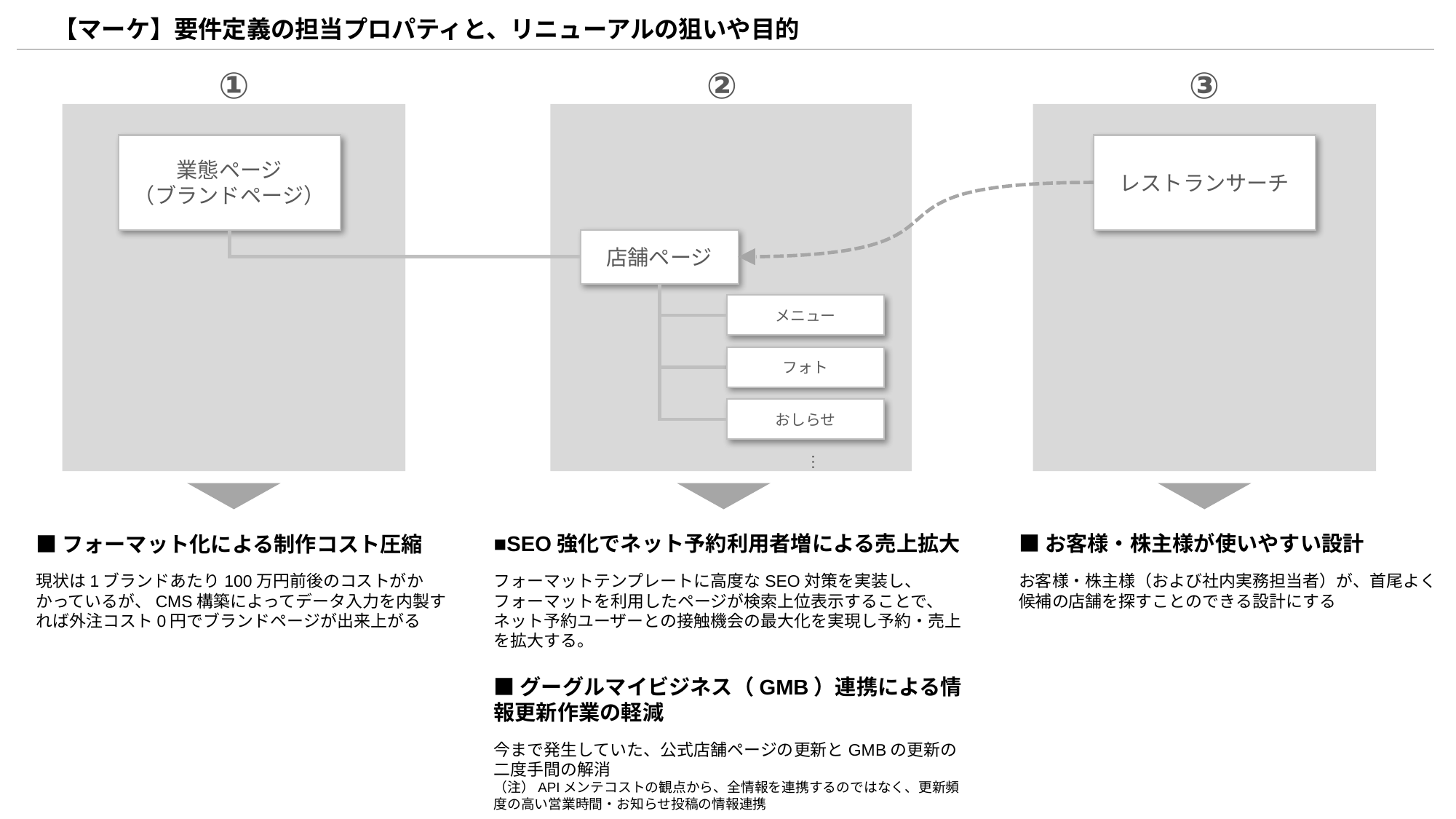

【マーケ】要件定義の担当プロパティと、リニューアルの狙いや目的
①
②
③

業態ページ
（ブランドページ）
レストランサーチ
店舗ページ
メニュー
フォト
おしらせ
…

■フォーマット化による制作コスト圧縮

現状は1ブランドあたり100万円前後のコストがかかっているが、CMS構築によってデータ入力を内製すれば外注コスト0円でブランドページが出来上がる
■SEO強化でネット予約利用者増による売上拡大

フォーマットテンプレートに高度なSEO対策を実装し、フォーマットを利用したページが検索上位表示することで、ネット予約ユーザーとの接触機会の最大化を実現し予約・売上を拡大する。
■お客様・株主様が使いやすい設計

お客様・株主様（および社内実務担当者）が、首尾よく候補の店舗を探すことのできる設計にする
■グーグルマイビジネス（GMB）連携による情報更新作業の軽減

今まで発生していた、公式店舗ページの更新とGMBの更新の二度手間の解消
（注）APIメンテコストの観点から、全情報を連携するのではなく、更新頻度の高い営業時間・お知らせ投稿の情報連携